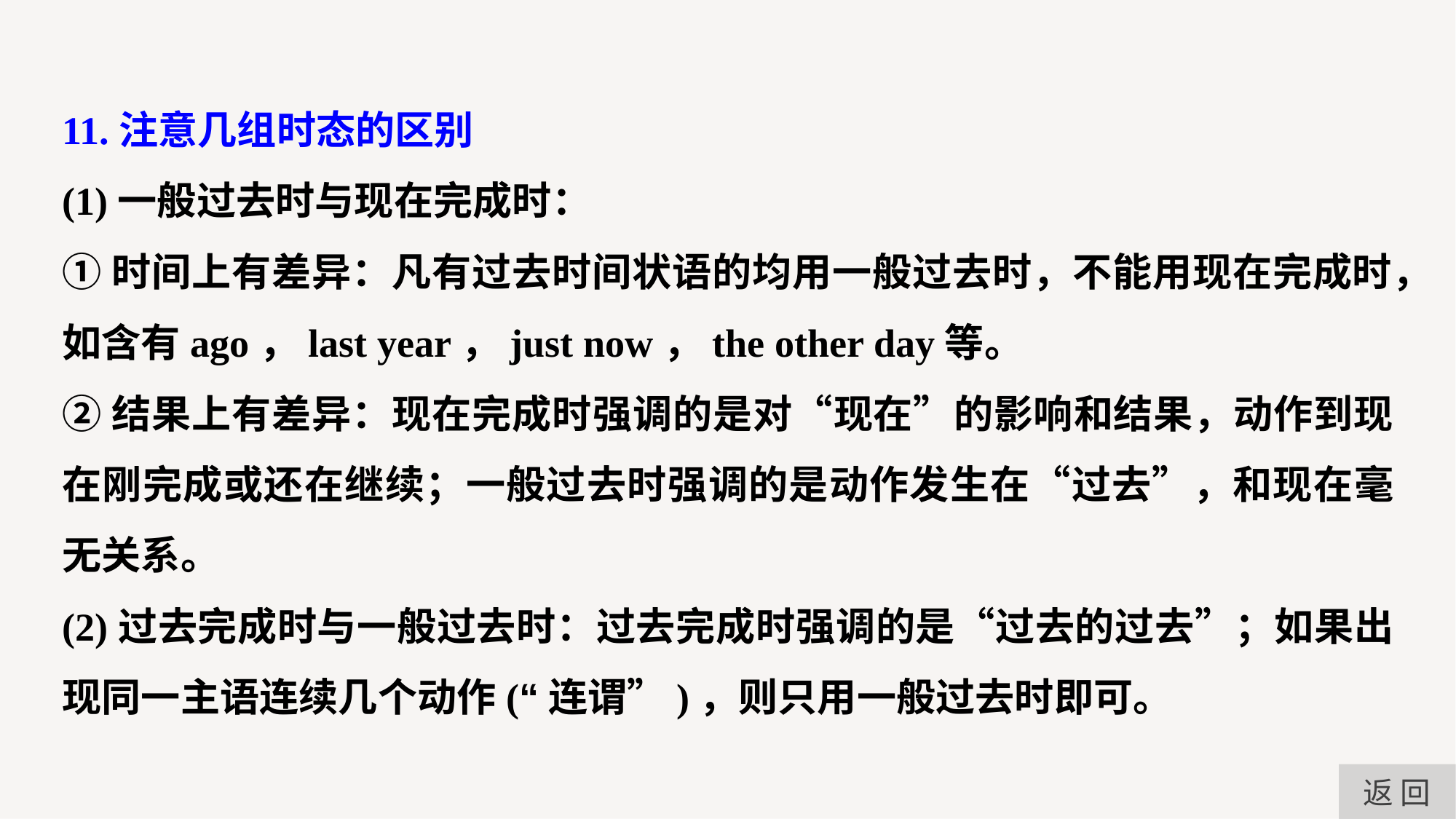

11.注意几组时态的区别
(1)一般过去时与现在完成时：
①时间上有差异：凡有过去时间状语的均用一般过去时，不能用现在完成时，如含有ago，last year，just now，the other day等。
②结果上有差异：现在完成时强调的是对“现在”的影响和结果，动作到现在刚完成或还在继续；一般过去时强调的是动作发生在“过去”，和现在毫无关系。
(2)过去完成时与一般过去时：过去完成时强调的是“过去的过去”；如果出现同一主语连续几个动作(“连谓”)，则只用一般过去时即可。
返 回